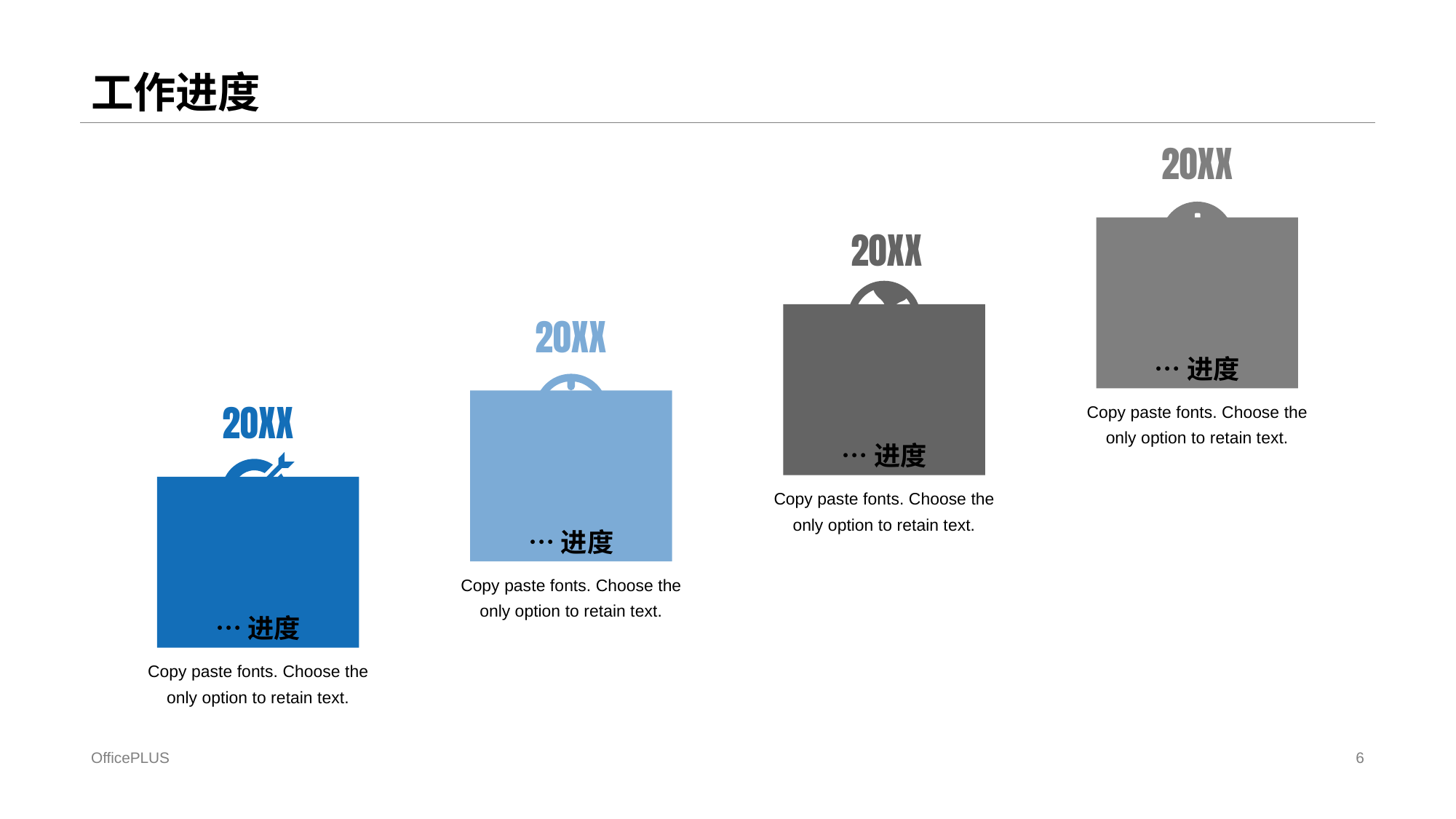

# 工作进度
20XX

20XX

20XX
…进度
Copy paste fonts. Choose the only option to retain text.

20XX
…进度
Copy paste fonts. Choose the only option to retain text.

…进度
Copy paste fonts. Choose the only option to retain text.
…进度
Copy paste fonts. Choose the only option to retain text.
OfficePLUS
6